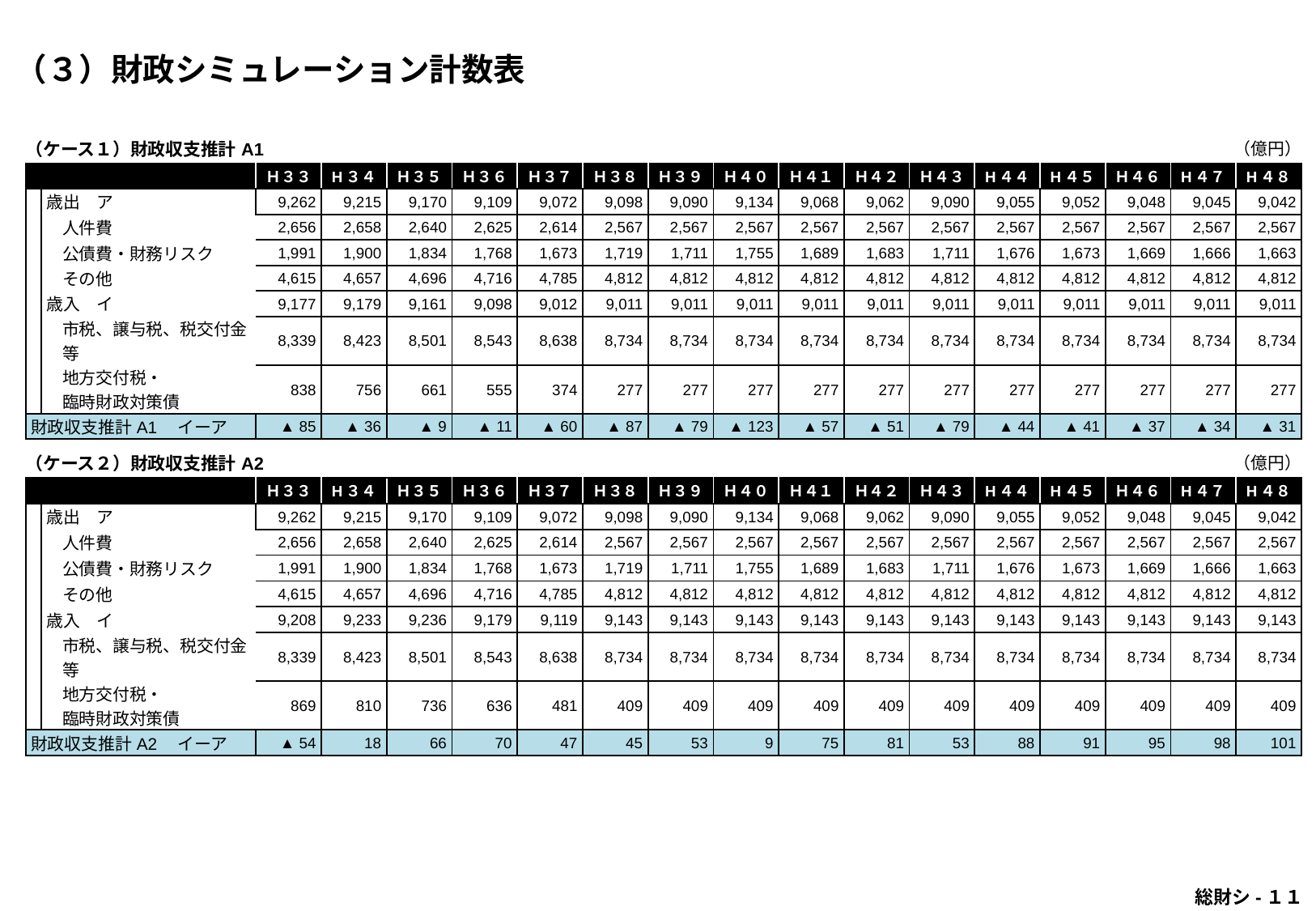

#
（３）財政シミュレーション計数表
| （ケース１）財政収支推計A1 |  |  |  |  |  |  |  |  |  |  |  |  |  |  |  |  | （億円） |  |
| --- | --- | --- | --- | --- | --- | --- | --- | --- | --- | --- | --- | --- | --- | --- | --- | --- | --- | --- |
|  |  |  | Ｈ３３ | H３４ | Ｈ３５ | Ｈ３６ | Ｈ３７ | Ｈ３８ | Ｈ３９ | Ｈ４０ | Ｈ４１ | Ｈ４２ | Ｈ４３ | H４４ | H４５ | Ｈ４６ | H４７ | H４８ |
|  | 歳出　ア |  | 9,262 | 9,215 | 9,170 | 9,109 | 9,072 | 9,098 | 9,090 | 9,134 | 9,068 | 9,062 | 9,090 | 9,055 | 9,052 | 9,048 | 9,045 | 9,042 |
|  |  | 人件費 | 2,656 | 2,658 | 2,640 | 2,625 | 2,614 | 2,567 | 2,567 | 2,567 | 2,567 | 2,567 | 2,567 | 2,567 | 2,567 | 2,567 | 2,567 | 2,567 |
|  |  | 公債費・財務リスク | 1,991 | 1,900 | 1,834 | 1,768 | 1,673 | 1,719 | 1,711 | 1,755 | 1,689 | 1,683 | 1,711 | 1,676 | 1,673 | 1,669 | 1,666 | 1,663 |
|  |  | その他 | 4,615 | 4,657 | 4,696 | 4,716 | 4,785 | 4,812 | 4,812 | 4,812 | 4,812 | 4,812 | 4,812 | 4,812 | 4,812 | 4,812 | 4,812 | 4,812 |
|  | 歳入　イ |  | 9,177 | 9,179 | 9,161 | 9,098 | 9,012 | 9,011 | 9,011 | 9,011 | 9,011 | 9,011 | 9,011 | 9,011 | 9,011 | 9,011 | 9,011 | 9,011 |
|  |  | 市税、譲与税、税交付金等 | 8,339 | 8,423 | 8,501 | 8,543 | 8,638 | 8,734 | 8,734 | 8,734 | 8,734 | 8,734 | 8,734 | 8,734 | 8,734 | 8,734 | 8,734 | 8,734 |
|  |  | 地方交付税・ 臨時財政対策債 | 838 | 756 | 661 | 555 | 374 | 277 | 277 | 277 | 277 | 277 | 277 | 277 | 277 | 277 | 277 | 277 |
| 財政収支推計A1　イーア |  |  | ▲ 85 | ▲ 36 | ▲ 9 | ▲ 11 | ▲ 60 | ▲ 87 | ▲ 79 | ▲ 123 | ▲ 57 | ▲ 51 | ▲ 79 | ▲ 44 | ▲ 41 | ▲ 37 | ▲ 34 | ▲ 31 |
| （ケース２）財政収支推計A2 |  |  |  |  |  |  |  |  |  |  |  |  |  |  |  |  | （億円） |  |
| --- | --- | --- | --- | --- | --- | --- | --- | --- | --- | --- | --- | --- | --- | --- | --- | --- | --- | --- |
|  |  |  | Ｈ３３ | H３４ | Ｈ３５ | Ｈ３６ | Ｈ３７ | Ｈ３８ | Ｈ３９ | Ｈ４０ | Ｈ４１ | Ｈ４２ | Ｈ４３ | H４４ | H４５ | Ｈ４６ | H４７ | H４８ |
|  | 歳出　ア |  | 9,262 | 9,215 | 9,170 | 9,109 | 9,072 | 9,098 | 9,090 | 9,134 | 9,068 | 9,062 | 9,090 | 9,055 | 9,052 | 9,048 | 9,045 | 9,042 |
|  |  | 人件費 | 2,656 | 2,658 | 2,640 | 2,625 | 2,614 | 2,567 | 2,567 | 2,567 | 2,567 | 2,567 | 2,567 | 2,567 | 2,567 | 2,567 | 2,567 | 2,567 |
|  |  | 公債費・財務リスク | 1,991 | 1,900 | 1,834 | 1,768 | 1,673 | 1,719 | 1,711 | 1,755 | 1,689 | 1,683 | 1,711 | 1,676 | 1,673 | 1,669 | 1,666 | 1,663 |
|  |  | その他 | 4,615 | 4,657 | 4,696 | 4,716 | 4,785 | 4,812 | 4,812 | 4,812 | 4,812 | 4,812 | 4,812 | 4,812 | 4,812 | 4,812 | 4,812 | 4,812 |
|  | 歳入　イ |  | 9,208 | 9,233 | 9,236 | 9,179 | 9,119 | 9,143 | 9,143 | 9,143 | 9,143 | 9,143 | 9,143 | 9,143 | 9,143 | 9,143 | 9,143 | 9,143 |
|  |  | 市税、譲与税、税交付金等 | 8,339 | 8,423 | 8,501 | 8,543 | 8,638 | 8,734 | 8,734 | 8,734 | 8,734 | 8,734 | 8,734 | 8,734 | 8,734 | 8,734 | 8,734 | 8,734 |
|  |  | 地方交付税・ 臨時財政対策債 | 869 | 810 | 736 | 636 | 481 | 409 | 409 | 409 | 409 | 409 | 409 | 409 | 409 | 409 | 409 | 409 |
| 財政収支推計A2　イーア |  |  | ▲ 54 | 18 | 66 | 70 | 47 | 45 | 53 | 9 | 75 | 81 | 53 | 88 | 91 | 95 | 98 | 101 |
総財シ-１１